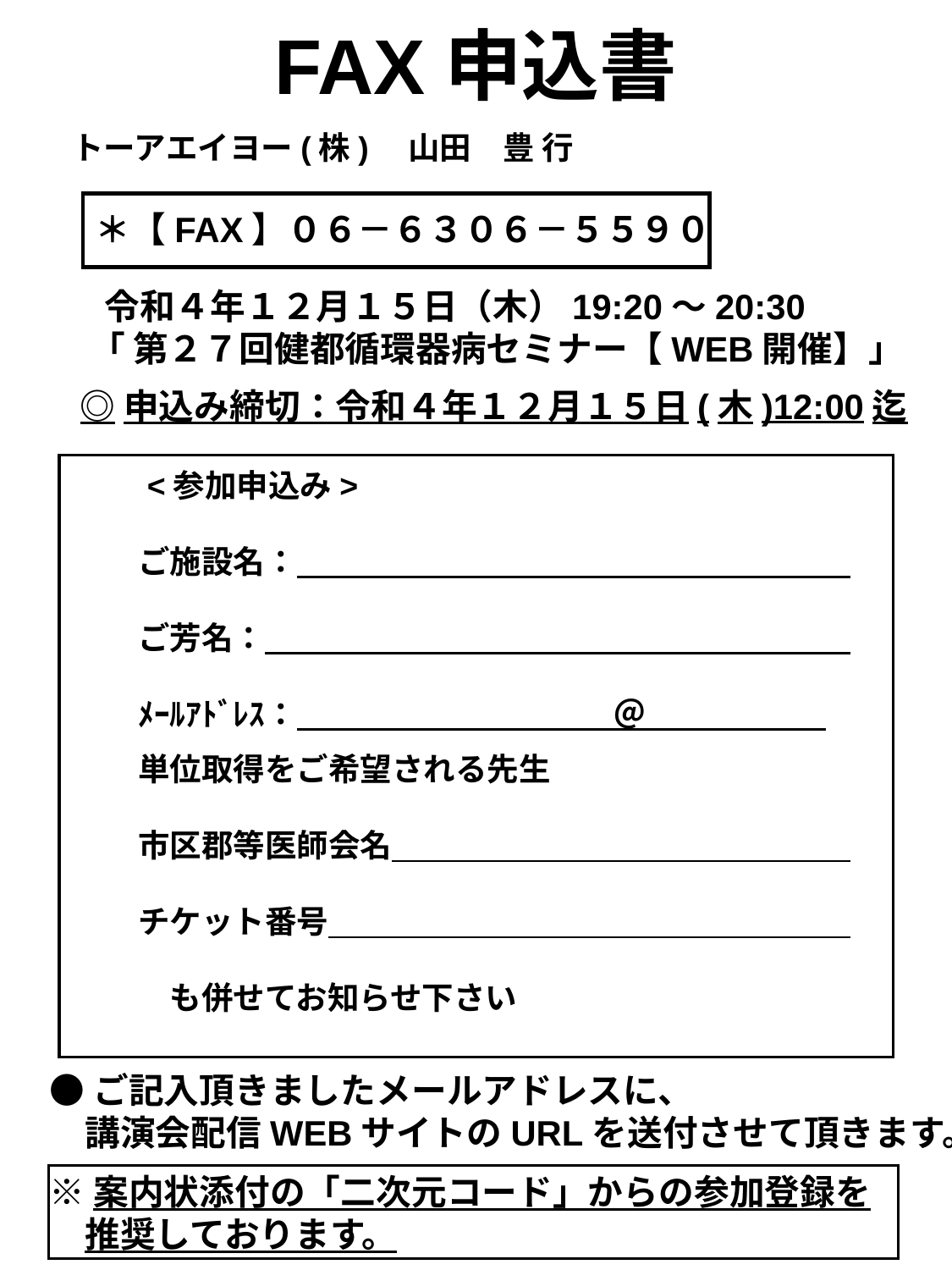

FAX申込書
トーアエイヨー(株)　山田　豊 行

＊【FAX】０６－６３０６－５５９０
 令和４年１２月１５日（木）19:20～20:30
「 第２７回健都循環器病セミナー【WEB開催】」
 ◎申込み締切：令和４年１２月１５日(木)12:00迄

 <参加申込み>

ご施設名：

ご芳名：

ﾒｰﾙｱﾄﾞﾚｽ：　　　　　　　　　　＠

単位取得をご希望される先生

市区郡等医師会名

チケット番号

　も併せてお知らせ下さい
●ご記入頂きましたメールアドレスに、
　講演会配信WEBサイトのURLを送付させて頂きます。

※案内状添付の「二次元コード」からの参加登録を
　推奨しております。